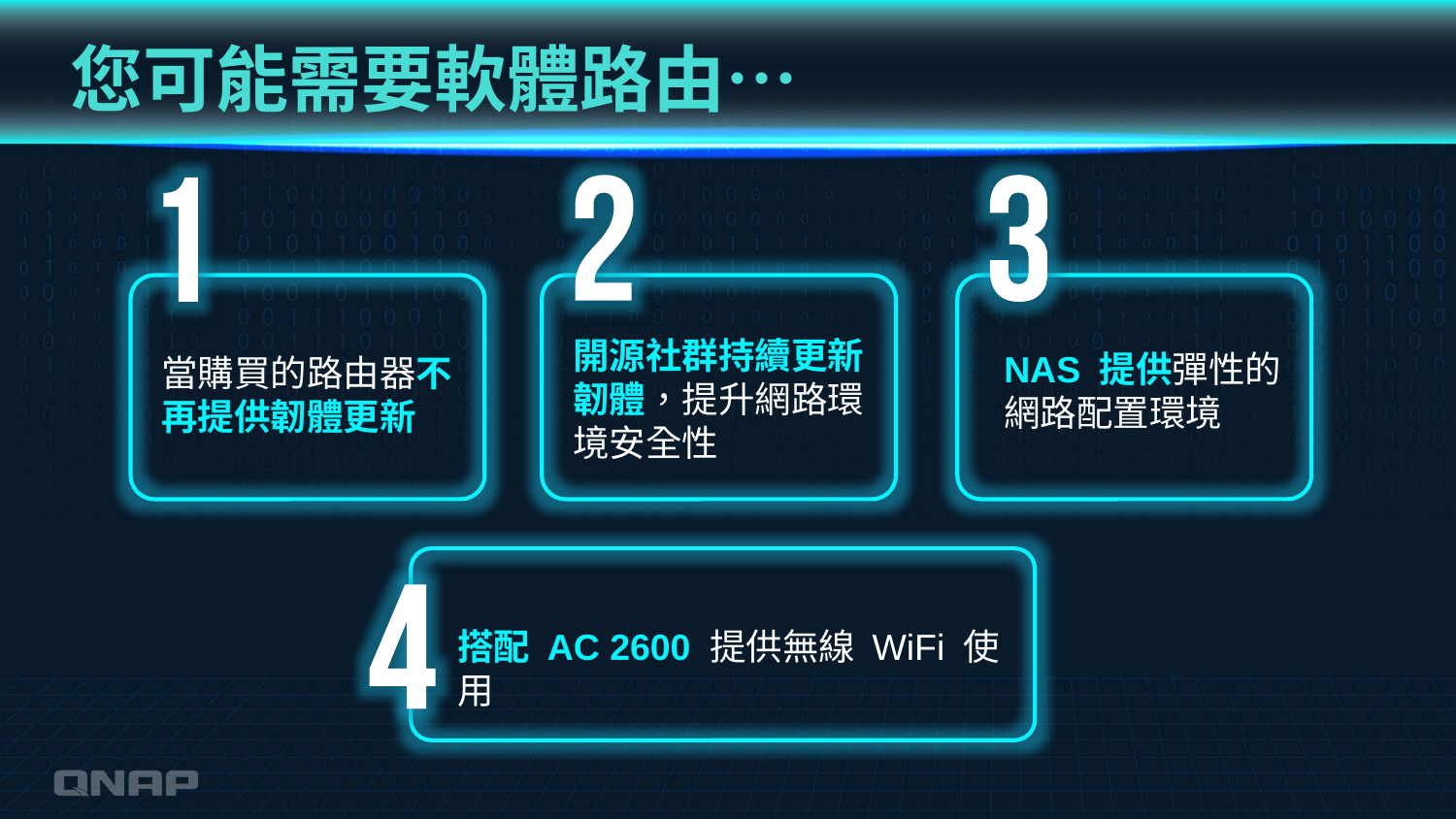

# 您可能需要軟體路由…

開源社群持續更新韌體，提升網路環境安全性
NAS 提供彈性的網路配置環境
當購買的路由器不再提供韌體更新

搭配 AC 2600 提供無線 WiFi 使用
If the router firmware is out-of-date and the vendor no longer updates it any more.
Continually community support for router software keeps your devices from Internet malicious activities.
Leveraging your NAS as a high-performance router.